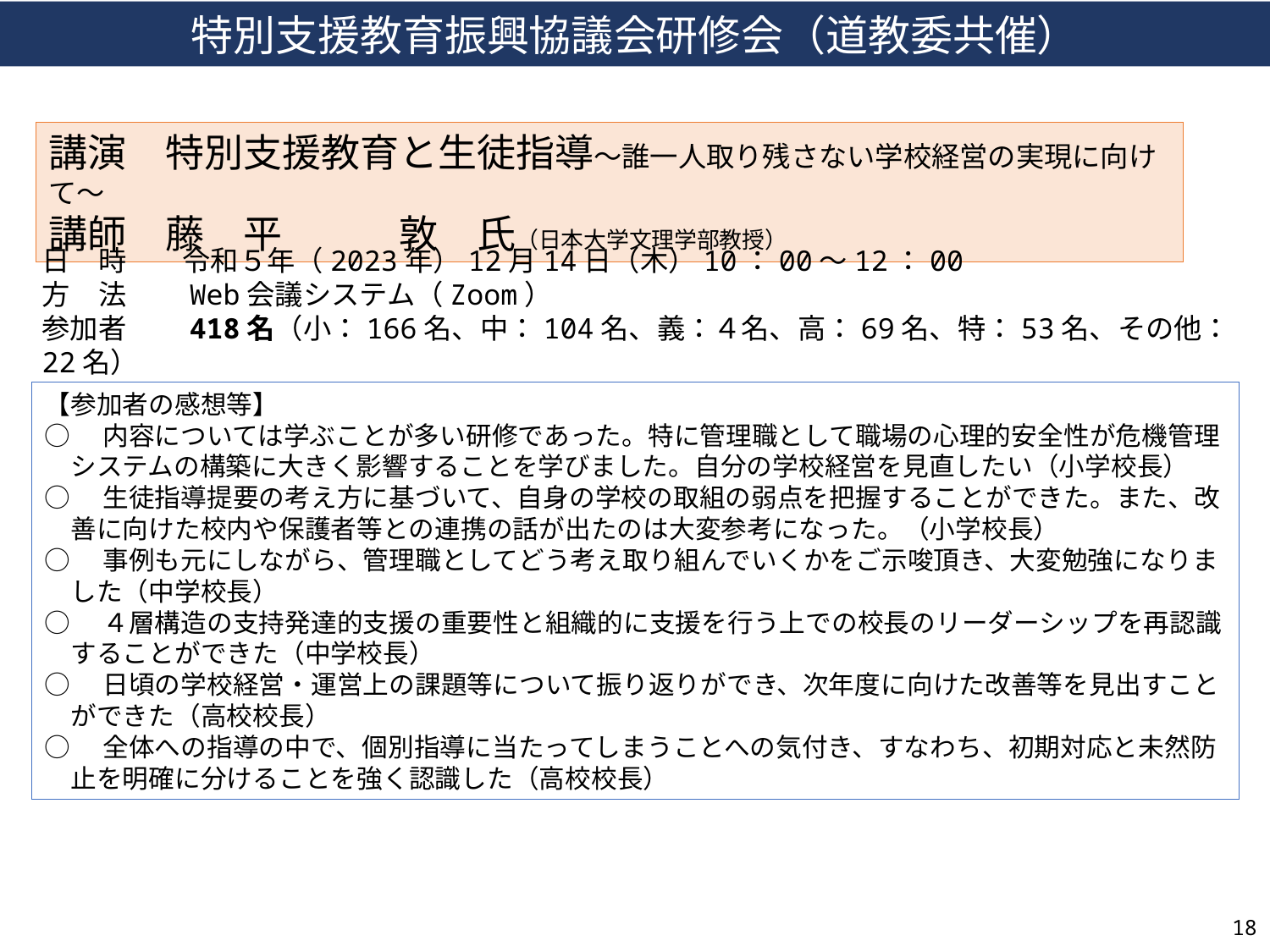

特別支援教育振興協議会研修会（道教委共催）
講演　特別支援教育と生徒指導～誰一人取り残さない学校経営の実現に向けて～
講師　藤　平　　　敦　氏（日本大学文理学部教授）
日　時　　令和５年（2023年）12月14日（木）10：00～12：00
方　法　　Web会議システム（Zoom）
参加者　　418名（小：166名、中：104名、義：４名、高：69名、特：53名、その他：22名）
【参加者の感想等】
○　内容については学ぶことが多い研修であった。特に管理職として職場の心理的安全性が危機管理システムの構築に大きく影響することを学びました。自分の学校経営を見直したい（小学校長）
○　生徒指導提要の考え方に基づいて、自身の学校の取組の弱点を把握することができた。また、改善に向けた校内や保護者等との連携の話が出たのは大変参考になった。（小学校長）
○　事例も元にしながら、管理職としてどう考え取り組んでいくかをご示唆頂き、大変勉強になりました（中学校長）
○　４層構造の支持発達的支援の重要性と組織的に支援を行う上での校長のリーダーシップを再認識することができた（中学校長）
○　日頃の学校経営・運営上の課題等について振り返りができ、次年度に向けた改善等を見出すことができた（高校校長）
○　全体への指導の中で、個別指導に当たってしまうことへの気付き、すなわち、初期対応と未然防止を明確に分けることを強く認識した（高校校長）
18